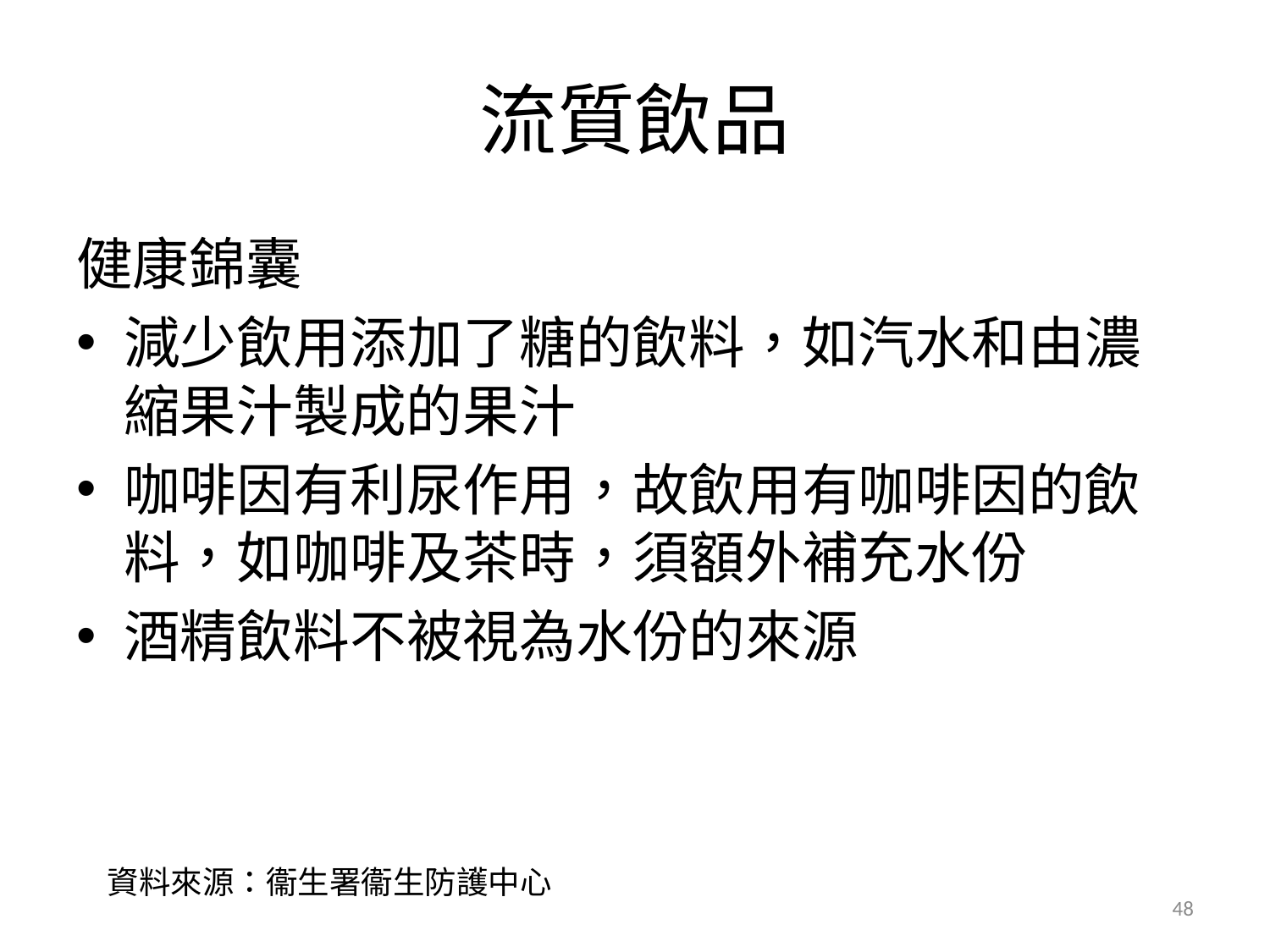

# 流質飲品
健康錦囊
減少飲用添加了糖的飲料，如汽水和由濃縮果汁製成的果汁
咖啡因有利尿作用，故飲用有咖啡因的飲料，如咖啡及茶時，須額外補充水份
酒精飲料不被視為水份的來源
資料來源：衞生署衞生防護中心
48